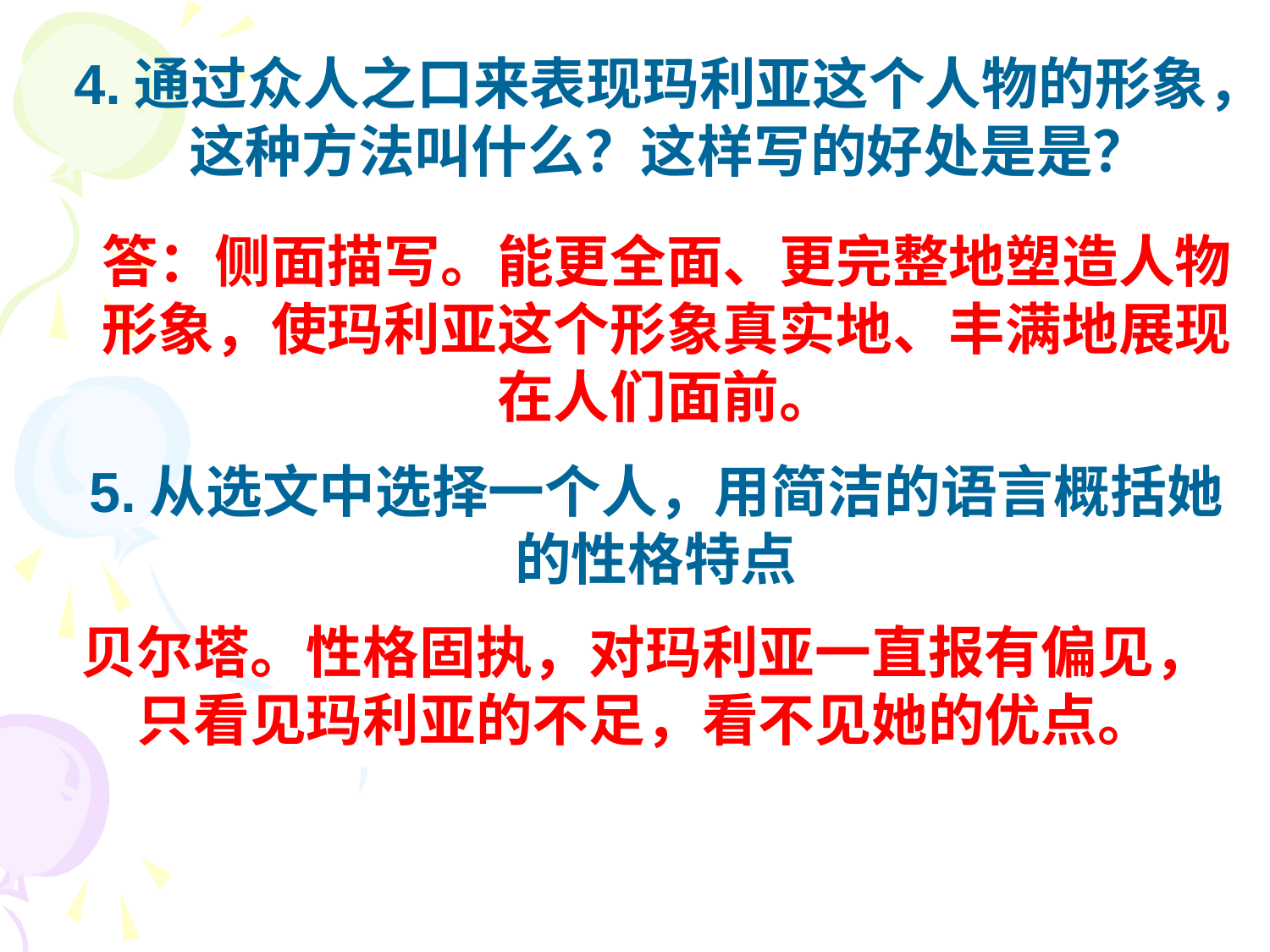

4.通过众人之口来表现玛利亚这个人物的形象，
这种方法叫什么？这样写的好处是是？
答：侧面描写。能更全面、更完整地塑造人物
形象，使玛利亚这个形象真实地、丰满地展现
在人们面前。
5.从选文中选择一个人，用简洁的语言概括她
的性格特点
贝尔塔。性格固执，对玛利亚一直报有偏见，
只看见玛利亚的不足，看不见她的优点。